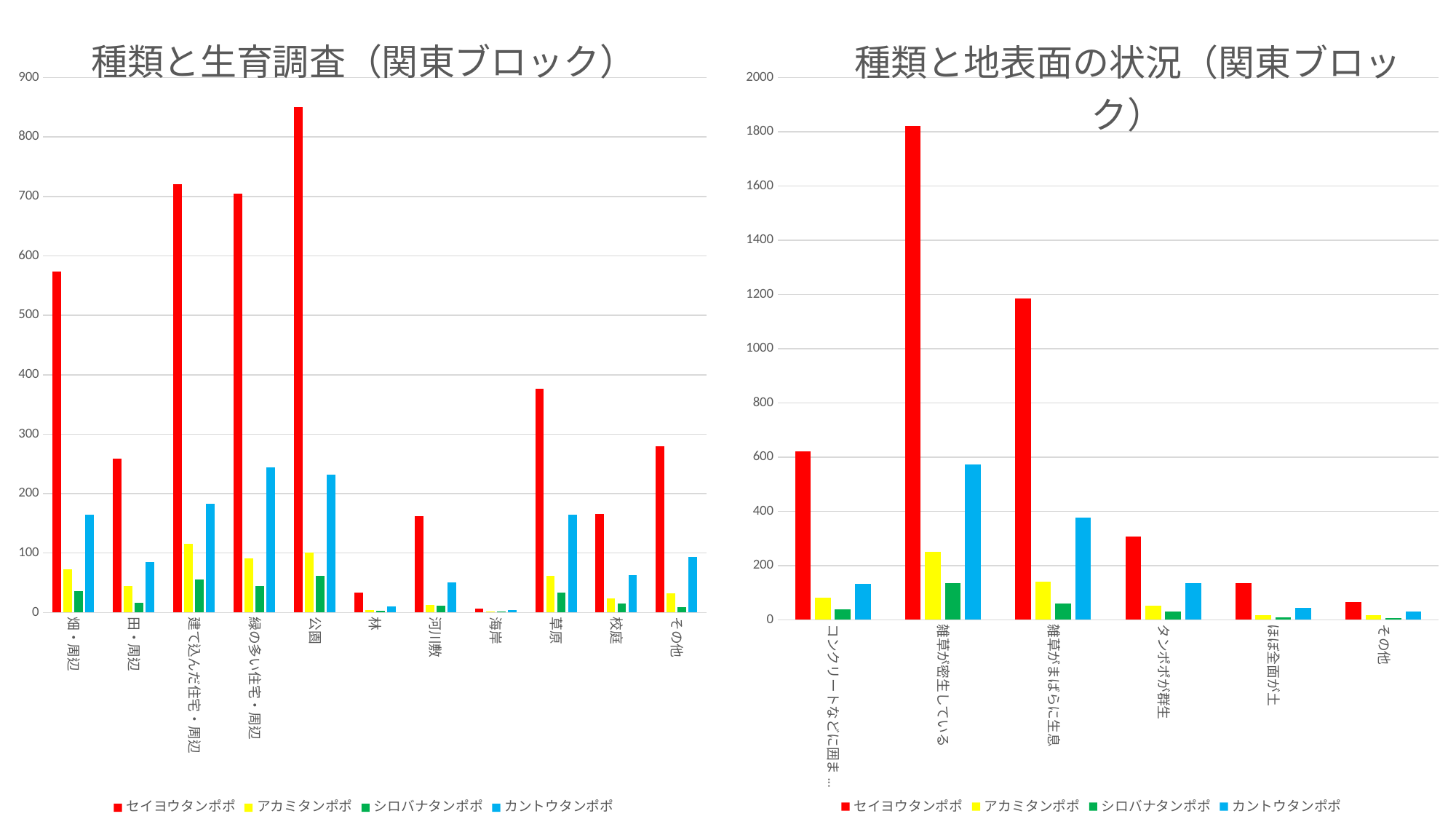

### Chart: 種類と生育調査（関東ブロック）

| Category | セイヨウタンポポ | アカミタンポポ | シロバナタンポポ | カントウタンポポ |
|---|---|---|---|---|
| 畑・周辺 | 574.0 | 72.0 | 36.0 | 165.0 |
| 田・周辺 | 259.0 | 44.0 | 16.0 | 85.0 |
| 建て込んだ住宅・周辺 | 721.0 | 116.0 | 55.0 | 183.0 |
| 緑の多い住宅・周辺 | 705.0 | 91.0 | 44.0 | 244.0 |
| 公園 | 851.0 | 101.0 | 61.0 | 232.0 |
| 林 | 33.0 | 4.0 | 3.0 | 10.0 |
| 河川敷 | 162.0 | 13.0 | 11.0 | 50.0 |
| 海岸 | 7.0 | 1.0 | 1.0 | 4.0 |
| 草原 | 377.0 | 61.0 | 33.0 | 164.0 |
| 校庭 | 166.0 | 24.0 | 15.0 | 63.0 |
| その他 | 280.0 | 32.0 | 9.0 | 93.0 |

### Chart: 種類と地表面の状況（関東ブロック）

| Category | セイヨウタンポポ | アカミタンポポ | シロバナタンポポ | カントウタンポポ |
|---|---|---|---|---|
| コンクリートなどに囲まれている | 621.0 | 81.0 | 40.0 | 133.0 |
| 雑草が密生している | 1823.0 | 251.0 | 135.0 | 574.0 |
| 雑草がまばらに生息 | 1186.0 | 142.0 | 61.0 | 376.0 |
| タンポポが群生 | 306.0 | 52.0 | 31.0 | 134.0 |
| ほぼ全面が土 | 134.0 | 17.0 | 10.0 | 45.0 |
| その他 | 65.0 | 16.0 | 7.0 | 31.0 |